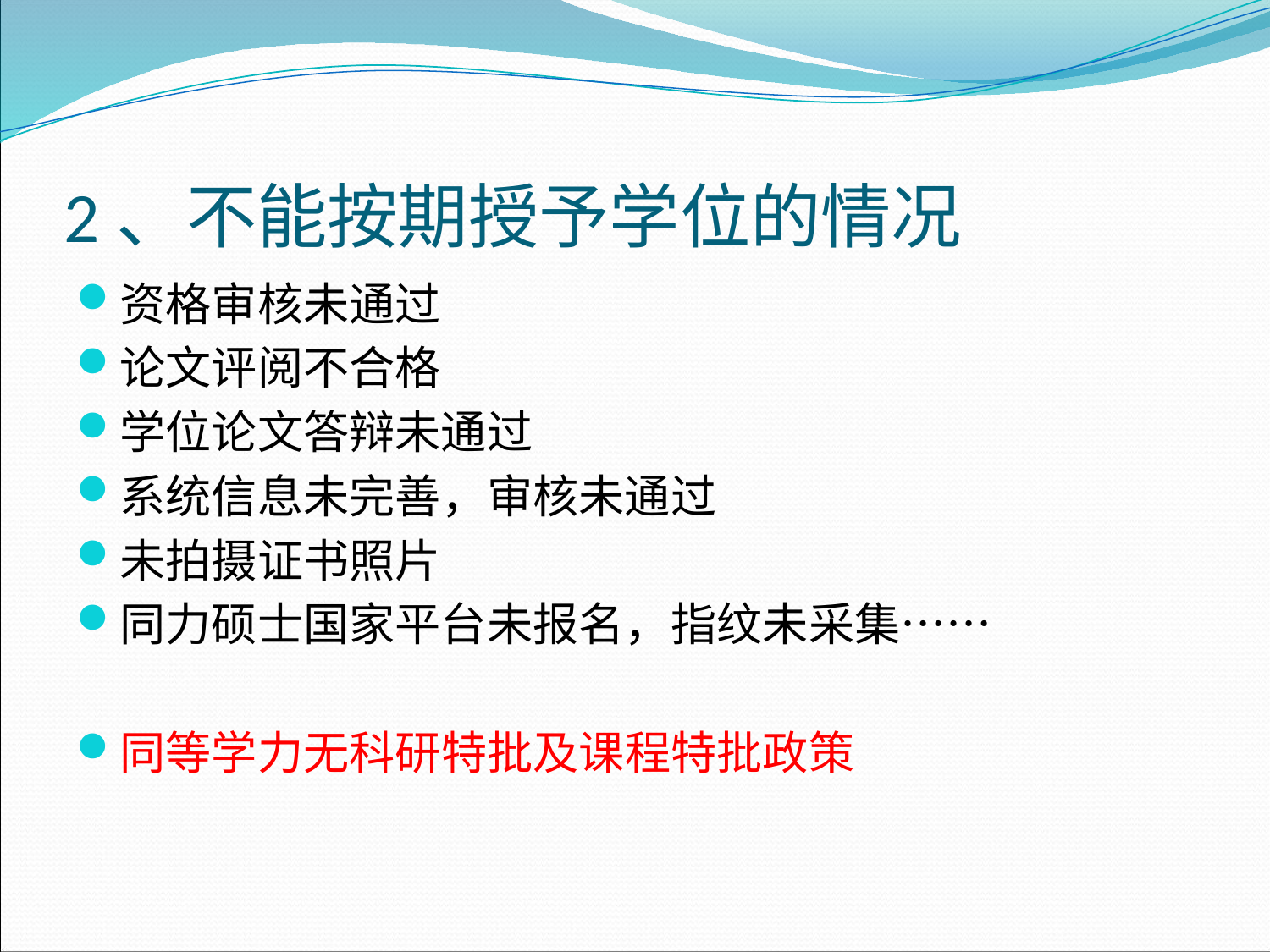

# 2、不能按期授予学位的情况
资格审核未通过
论文评阅不合格
学位论文答辩未通过
系统信息未完善，审核未通过
未拍摄证书照片
同力硕士国家平台未报名，指纹未采集……

同等学力无科研特批及课程特批政策